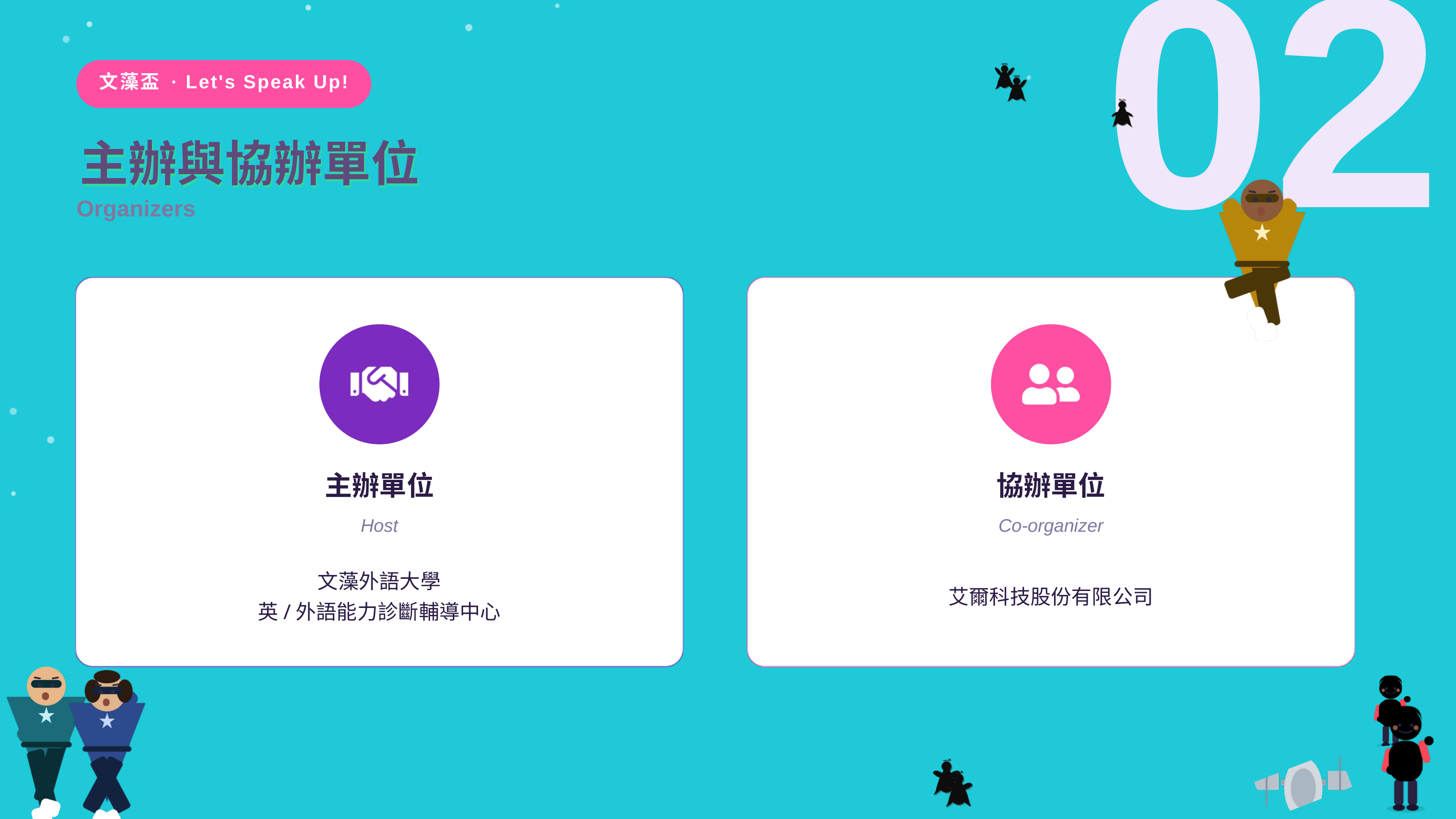

02

文藻盃 · Let's Speak Up!

主辦與協辦單位

主辦與協辦單位

Organizers

主辦單位

協辦單位

Host

Co-organizer

文藻外語大學
英/外語能力診斷輔導中心

艾爾科技股份有限公司